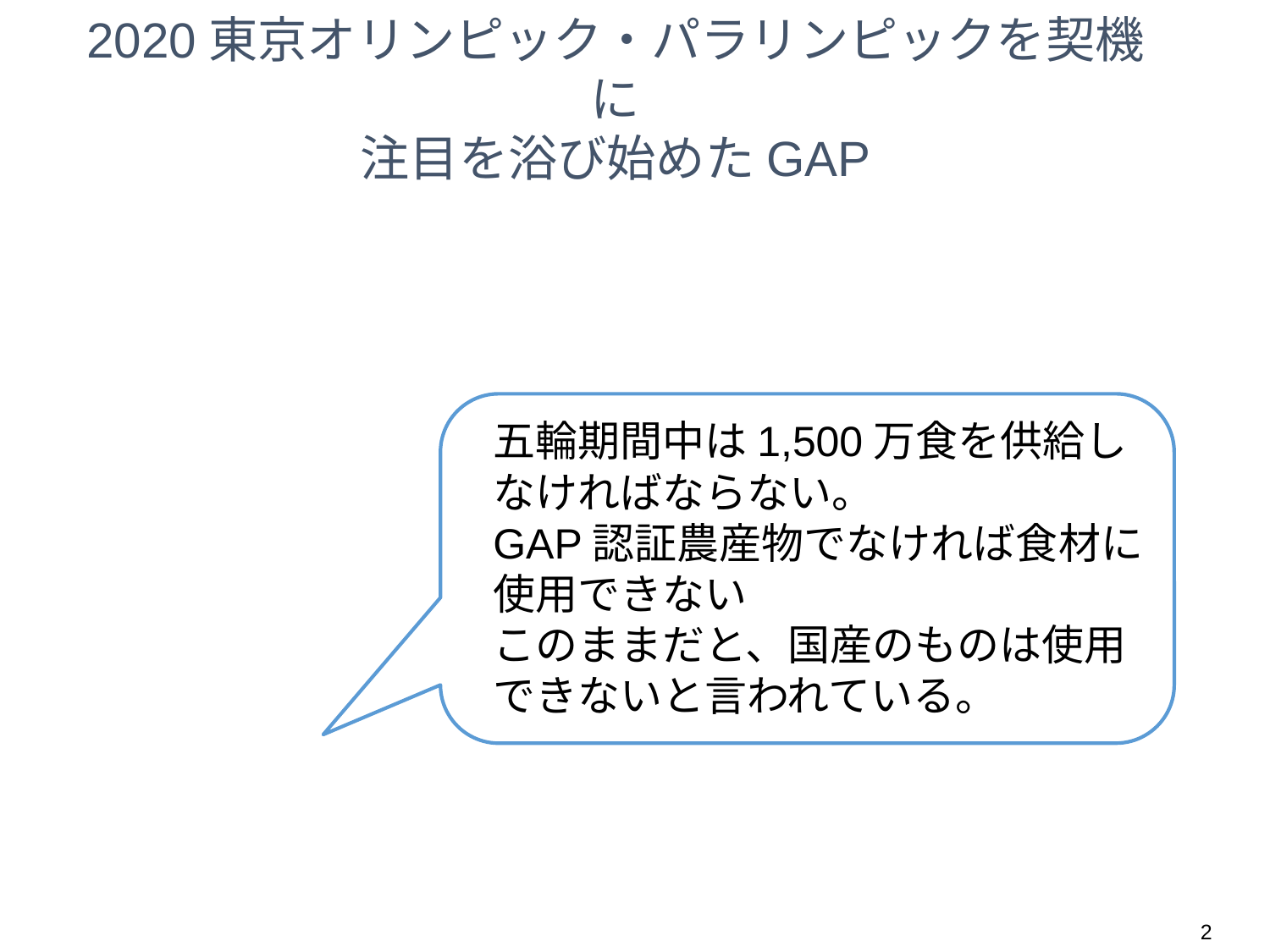

2020東京オリンピック・パラリンピックを契機に
注目を浴び始めたGAP

五輪期間中は1,500万食を供給しなければならない。
GAP認証農産物でなければ食材に使用できない
このままだと、国産のものは使用できないと言われている。
2